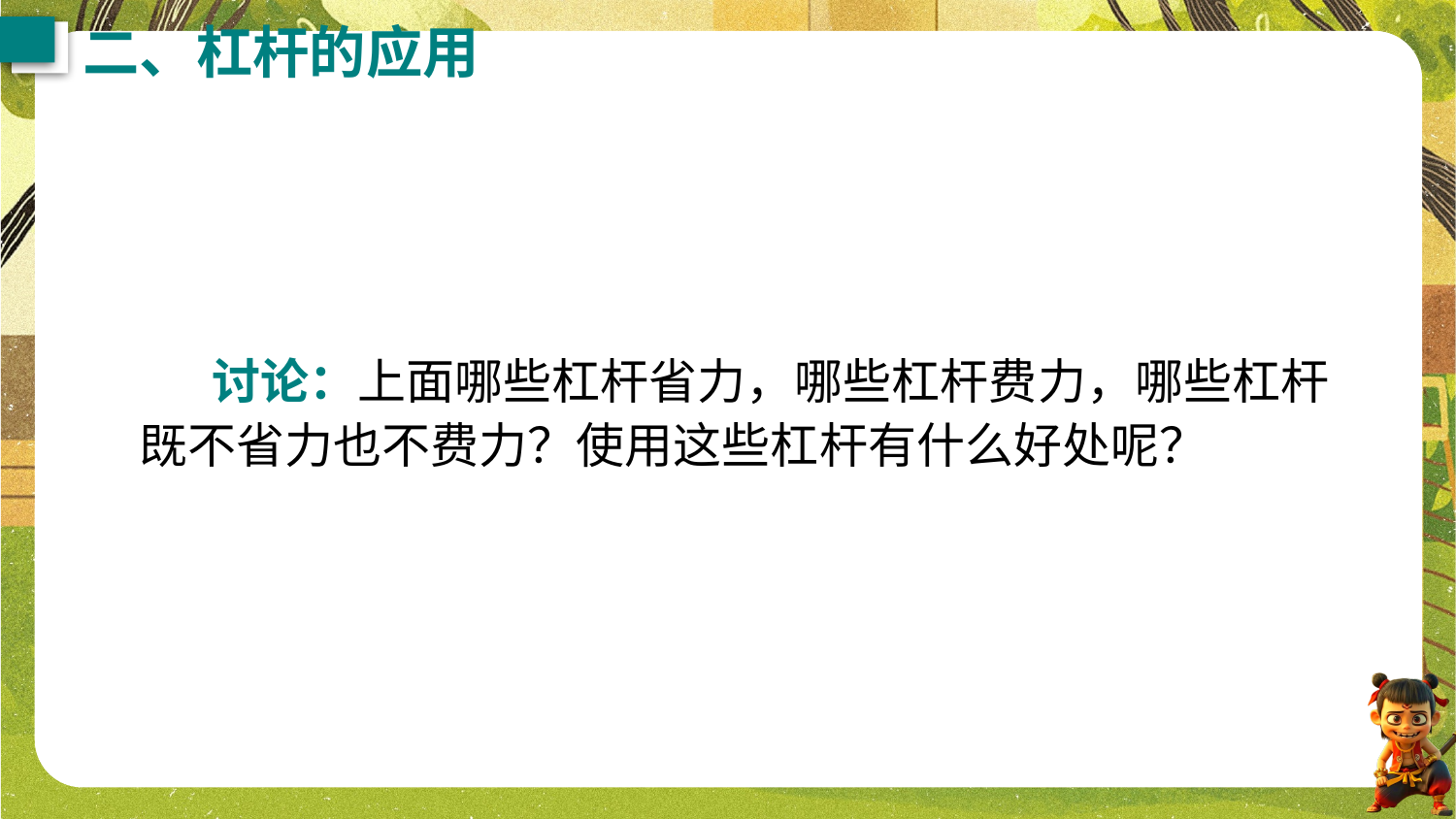

二、杠杆的应用

讨论：上面哪些杠杆省力，哪些杠杆费力，哪些杠杆既不省力也不费力？使用这些杠杆有什么好处呢？